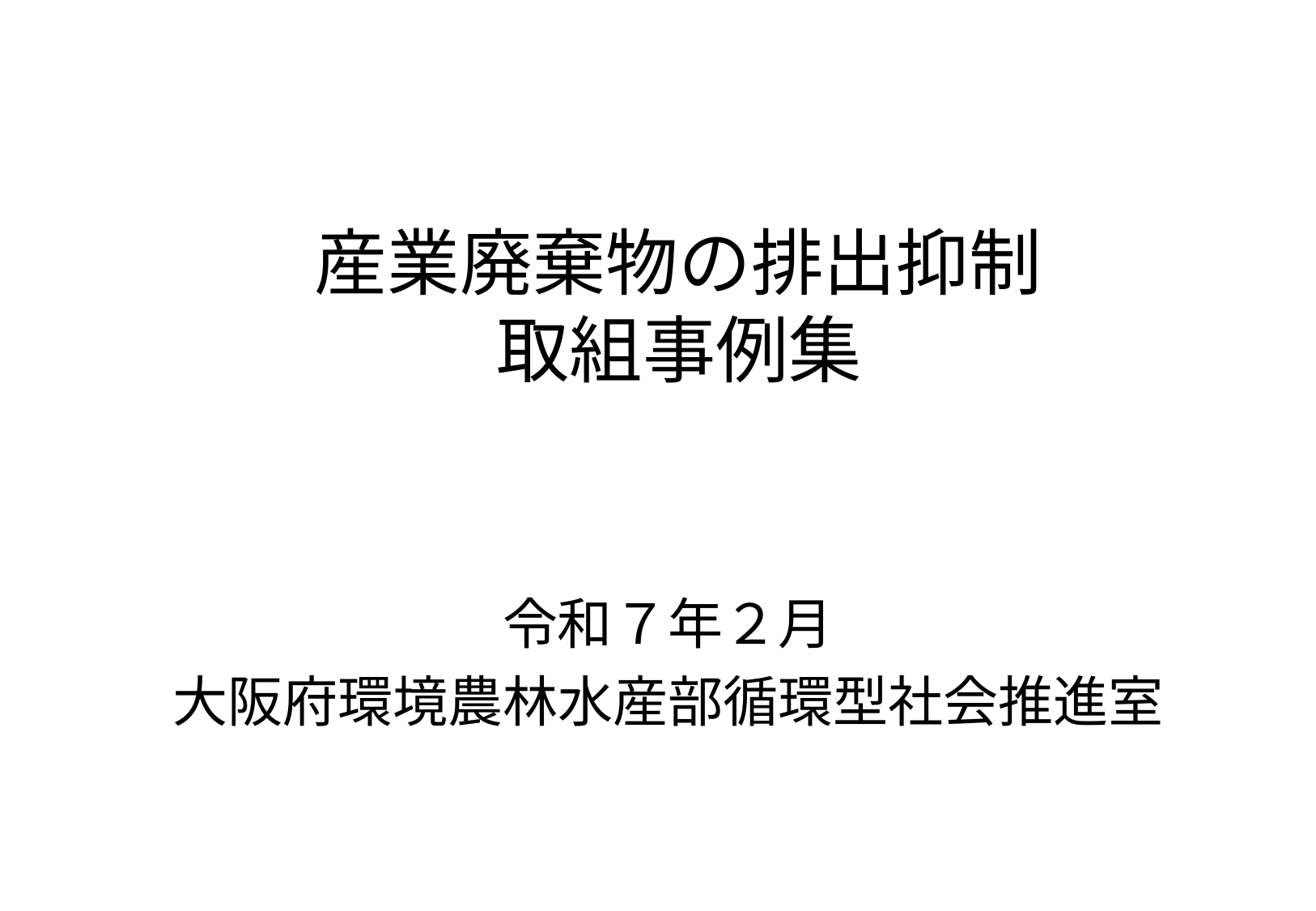

# 産業廃棄物の排出抑制 取組事例集
令和７年２月
大阪府環境農林水産部循環型社会推進室